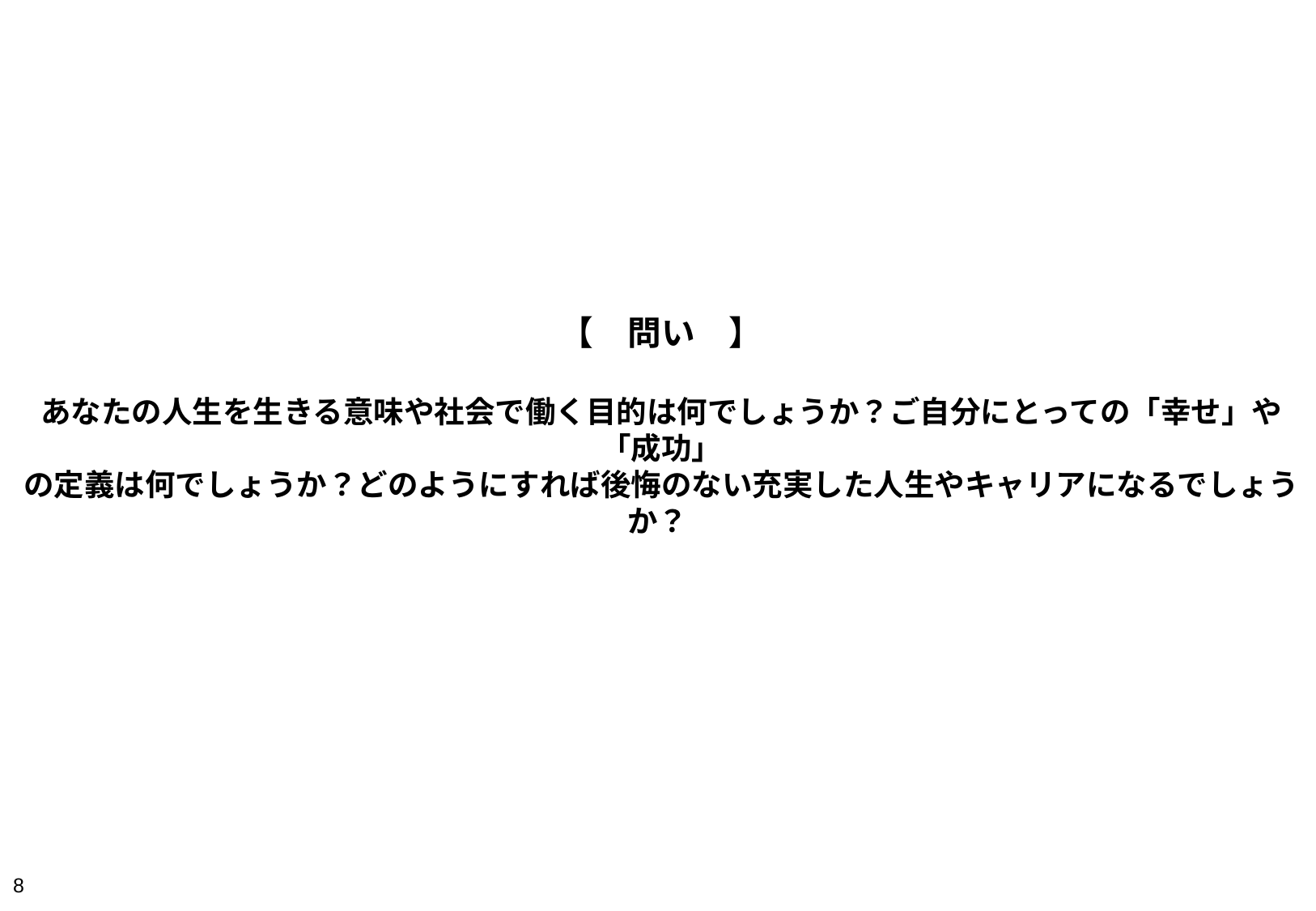

【　問い　】

あなたの人生を生きる意味や社会で働く目的は何でしょうか？ご自分にとっての「幸せ」や「成功」
の定義は何でしょうか？どのようにすれば後悔のない充実した人生やキャリアになるでしょうか？
8